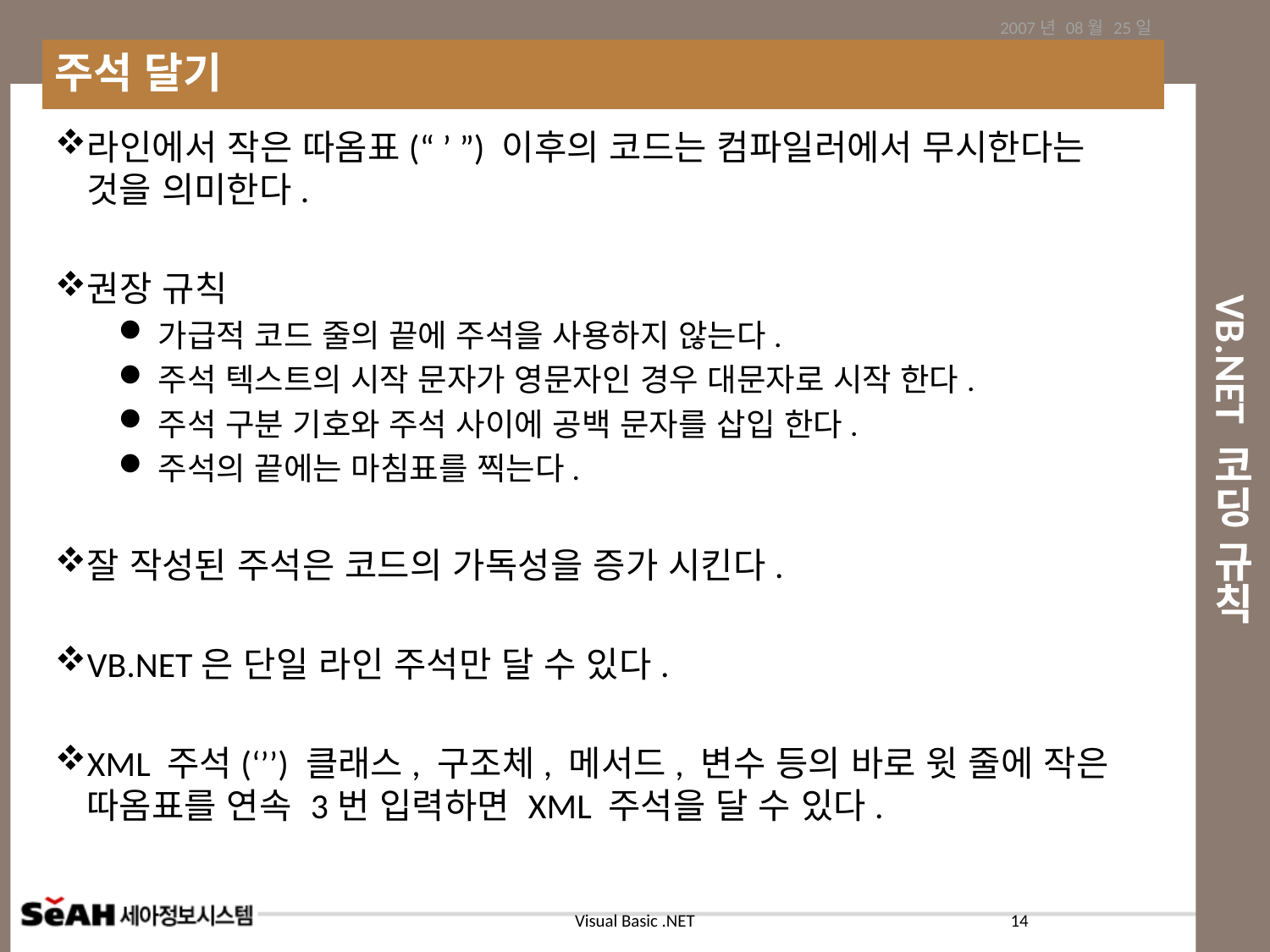

2007년 08월 25일
주석 달기
# VB.NET 코딩 규칙
라인에서 작은 따옴표(“ ’ ”) 이후의 코드는 컴파일러에서 무시한다는 것을 의미한다.

권장 규칙
가급적 코드 줄의 끝에 주석을 사용하지 않는다.
주석 텍스트의 시작 문자가 영문자인 경우 대문자로 시작 한다.
주석 구분 기호와 주석 사이에 공백 문자를 삽입 한다.
주석의 끝에는 마침표를 찍는다.

잘 작성된 주석은 코드의 가독성을 증가 시킨다.

VB.NET은 단일 라인 주석만 달 수 있다.

XML 주석(‘’’) 클래스, 구조체, 메서드, 변수 등의 바로 윗 줄에 작은 따옴표를 연속 3번 입력하면 XML 주석을 달 수 있다.
14
Visual Basic .NET